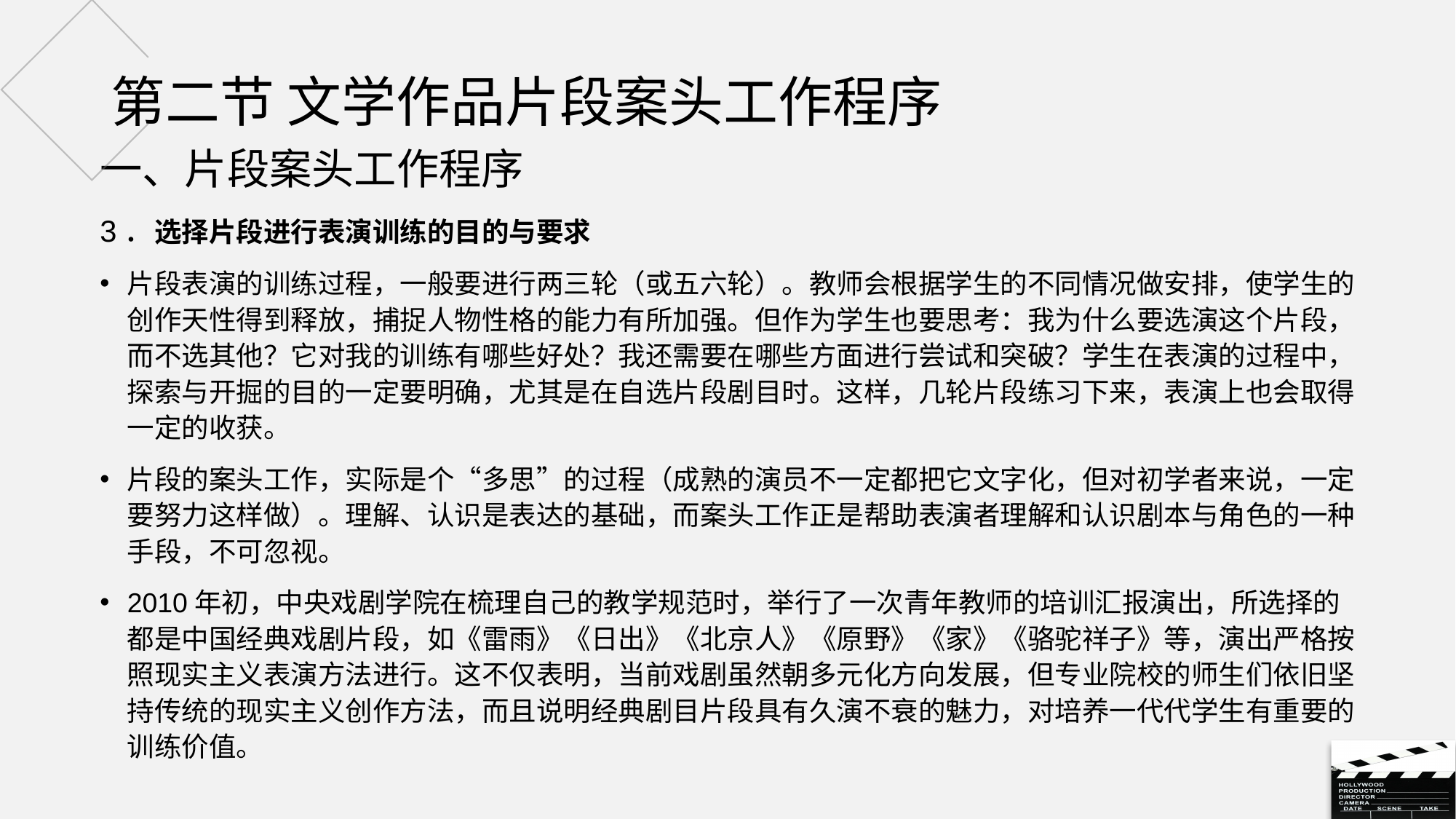

# 第二节 文学作品片段案头工作程序
一、片段案头工作程序
3．选择片段进行表演训练的目的与要求
片段表演的训练过程，一般要进行两三轮（或五六轮）。教师会根据学生的不同情况做安排，使学生的创作天性得到释放，捕捉人物性格的能力有所加强。但作为学生也要思考：我为什么要选演这个片段，而不选其他？它对我的训练有哪些好处？我还需要在哪些方面进行尝试和突破？学生在表演的过程中，探索与开掘的目的一定要明确，尤其是在自选片段剧目时。这样，几轮片段练习下来，表演上也会取得一定的收获。
片段的案头工作，实际是个“多思”的过程（成熟的演员不一定都把它文字化，但对初学者来说，一定要努力这样做）。理解、认识是表达的基础，而案头工作正是帮助表演者理解和认识剧本与角色的一种手段，不可忽视。
2010年初，中央戏剧学院在梳理自己的教学规范时，举行了一次青年教师的培训汇报演出，所选择的都是中国经典戏剧片段，如《雷雨》《日出》《北京人》《原野》《家》《骆驼祥子》等，演出严格按照现实主义表演方法进行。这不仅表明，当前戏剧虽然朝多元化方向发展，但专业院校的师生们依旧坚持传统的现实主义创作方法，而且说明经典剧目片段具有久演不衰的魅力，对培养一代代学生有重要的训练价值。